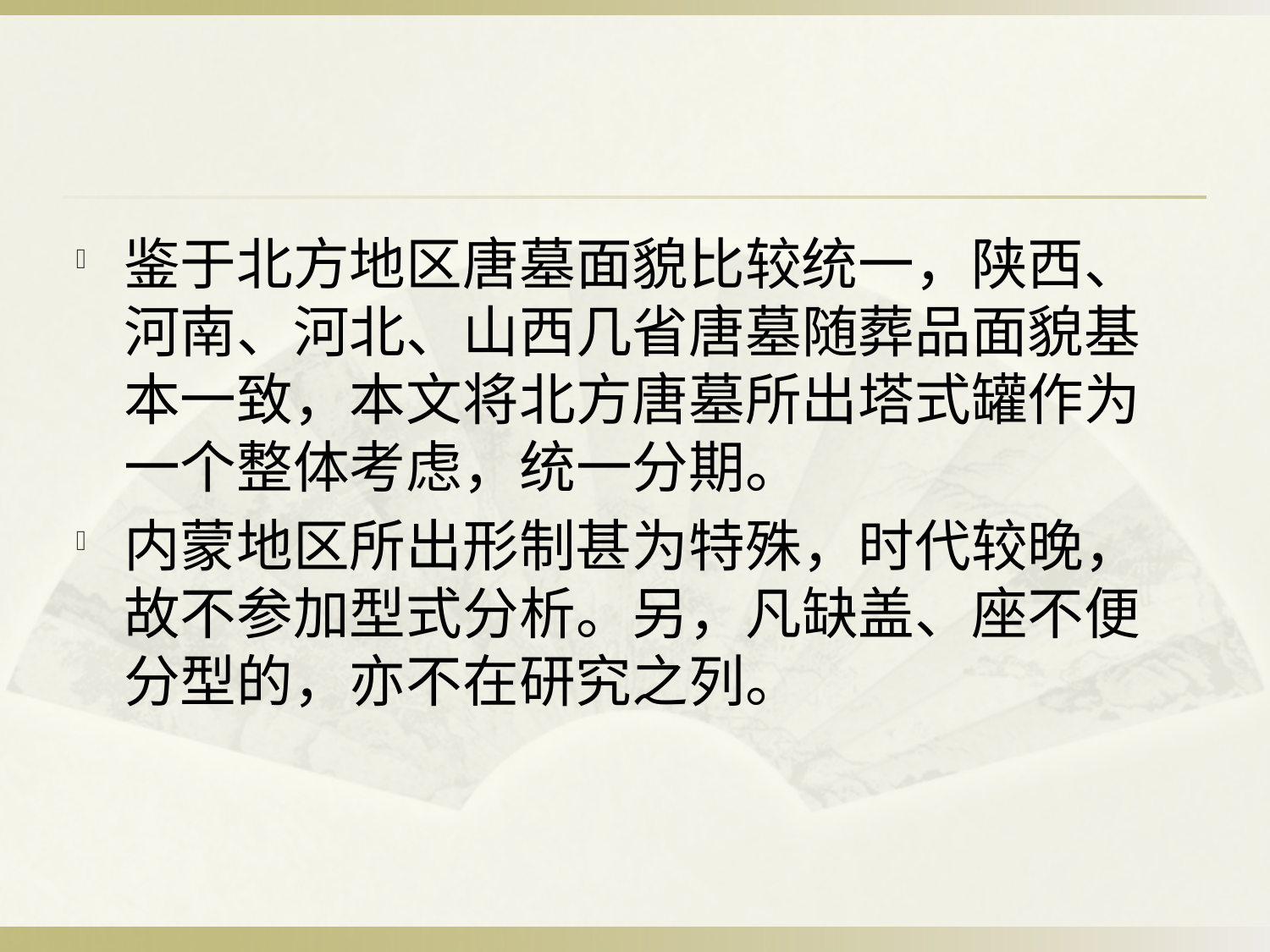

#
鉴于北方地区唐墓面貌比较统一，陕西、河南、河北、山西几省唐墓随葬品面貌基本一致，本文将北方唐墓所出塔式罐作为一个整体考虑，统一分期。
内蒙地区所出形制甚为特殊，时代较晚，故不参加型式分析。另，凡缺盖、座不便分型的，亦不在研究之列。